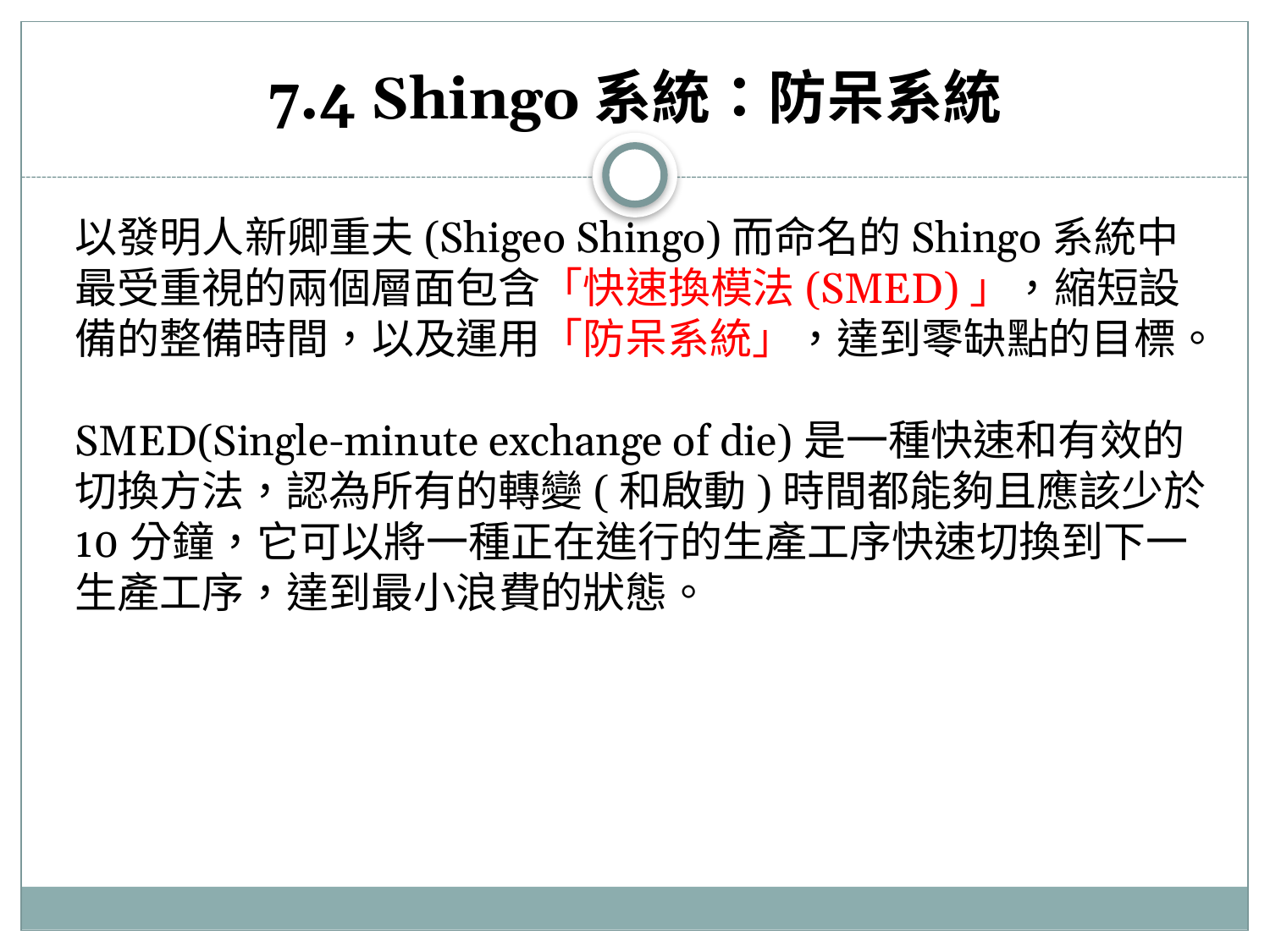

# 7.4 Shingo系統：防呆系統
以發明人新卿重夫(Shigeo Shingo)而命名的Shingo系統中最受重視的兩個層面包含「快速換模法(SMED)」，縮短設備的整備時間，以及運用「防呆系統」，達到零缺點的目標。

SMED(Single-minute exchange of die)是一種快速和有效的切換方法，認為所有的轉變(和啟動)時間都能夠且應該少於10分鐘，它可以將一種正在進行的生產工序快速切換到下一生產工序，達到最小浪費的狀態。